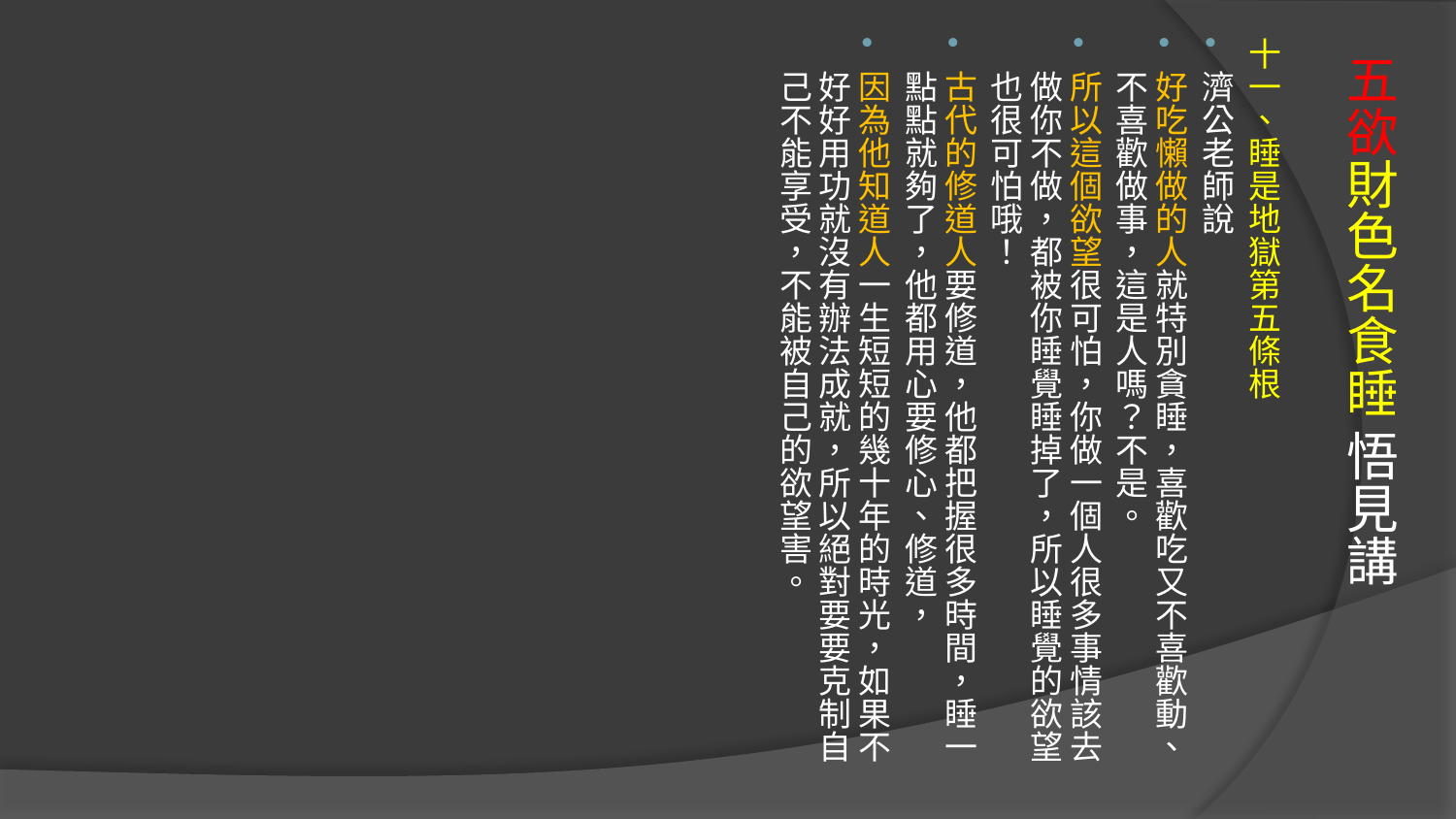

十一、睡是地獄第五條根
濟公老師說
好吃懶做的人就特別貪睡，喜歡吃又不喜歡動、不喜歡做事，這是人嗎？不是。
所以這個欲望很可怕，你做一個人很多事情該去做你不做，都被你睡覺睡掉了，所以睡覺的欲望也很可怕哦！
古代的修道人要修道，他都把握很多時間，睡一點點就夠了，他都用心要修心、修道，
因為他知道人一生短短的幾十年的時光，如果不好好用功就沒有辦法成就，所以絕對要要克制自己不能享受，不能被自己的欲望害。

# 五欲財色名食睡 悟見講